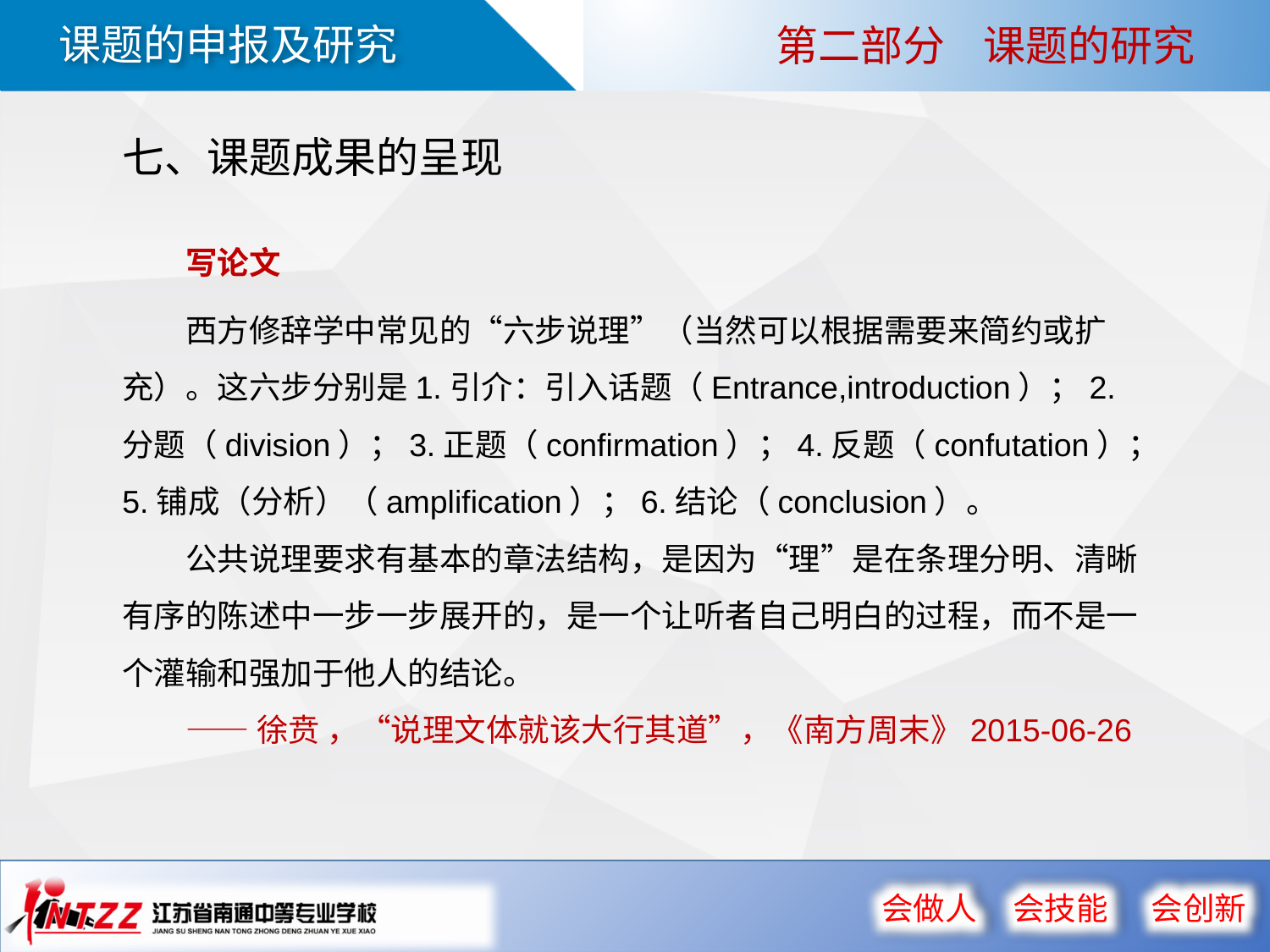

第二部分    课题的研究
七、课题成果的呈现
写论文
西方修辞学中常见的“六步说理”（当然可以根据需要来简约或扩充）。这六步分别是1.引介：引入话题（Entrance,introduction）；2.分题（division）；3.正题（confirmation）；4.反题（confutation）；5.铺成（分析）（amplification）；6.结论（conclusion）。
公共说理要求有基本的章法结构，是因为“理”是在条理分明、清晰有序的陈述中一步一步展开的，是一个让听者自己明白的过程，而不是一个灌输和强加于他人的结论。
——徐贲 ，“说理文体就该大行其道”，《南方周末》2015-06-26